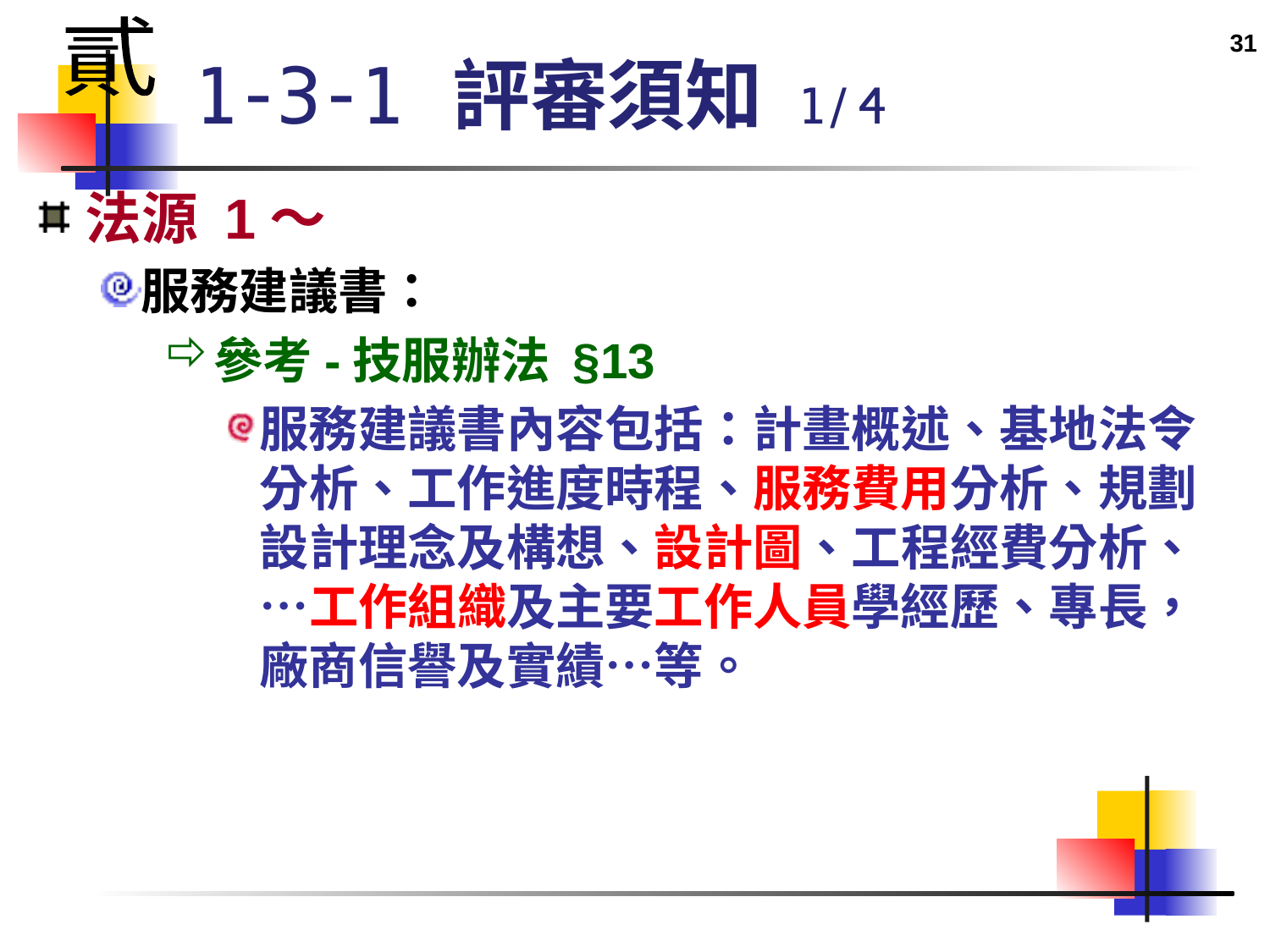

31
貳
# 1-3-1 評審須知 1/4
法源 1～
服務建議書：
參考-技服辦法 §13
服務建議書內容包括：計畫概述、基地法令分析、工作進度時程、服務費用分析、規劃設計理念及構想、設計圖、工程經費分析、…工作組織及主要工作人員學經歷、專長，廠商信譽及實績…等。